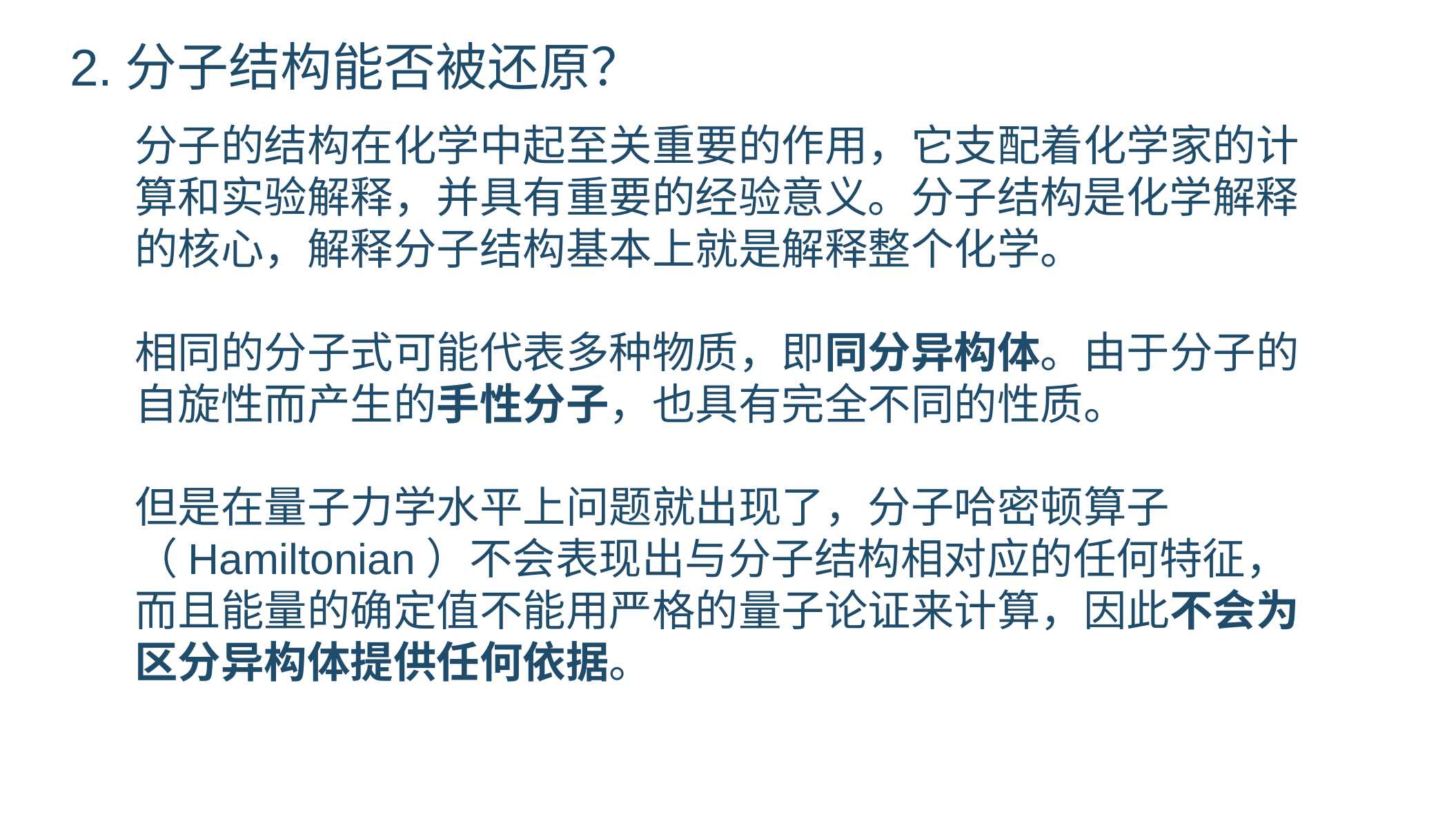

2.分子结构能否被还原？
分子的结构在化学中起至关重要的作用，它支配着化学家的计算和实验解释，并具有重要的经验意义。分子结构是化学解释的核心，解释分子结构基本上就是解释整个化学。

相同的分子式可能代表多种物质，即同分异构体。由于分子的自旋性而产生的手性分子，也具有完全不同的性质。

但是在量子力学水平上问题就出现了，分子哈密顿算子（Hamiltonian）不会表现出与分子结构相对应的任何特征，而且能量的确定值不能用严格的量子论证来计算，因此不会为区分异构体提供任何依据。